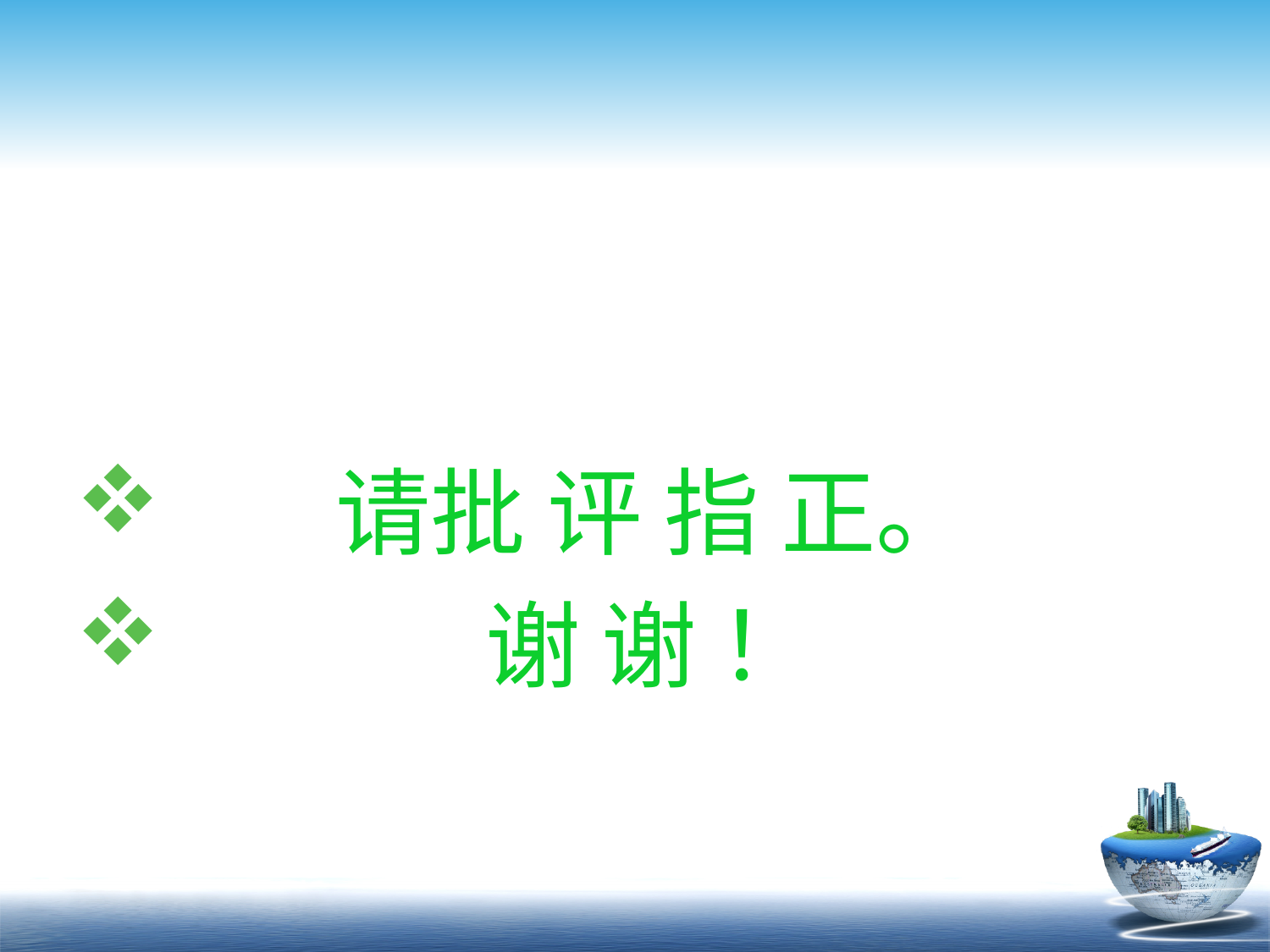

请批 评 指 正。
              谢 谢 ！